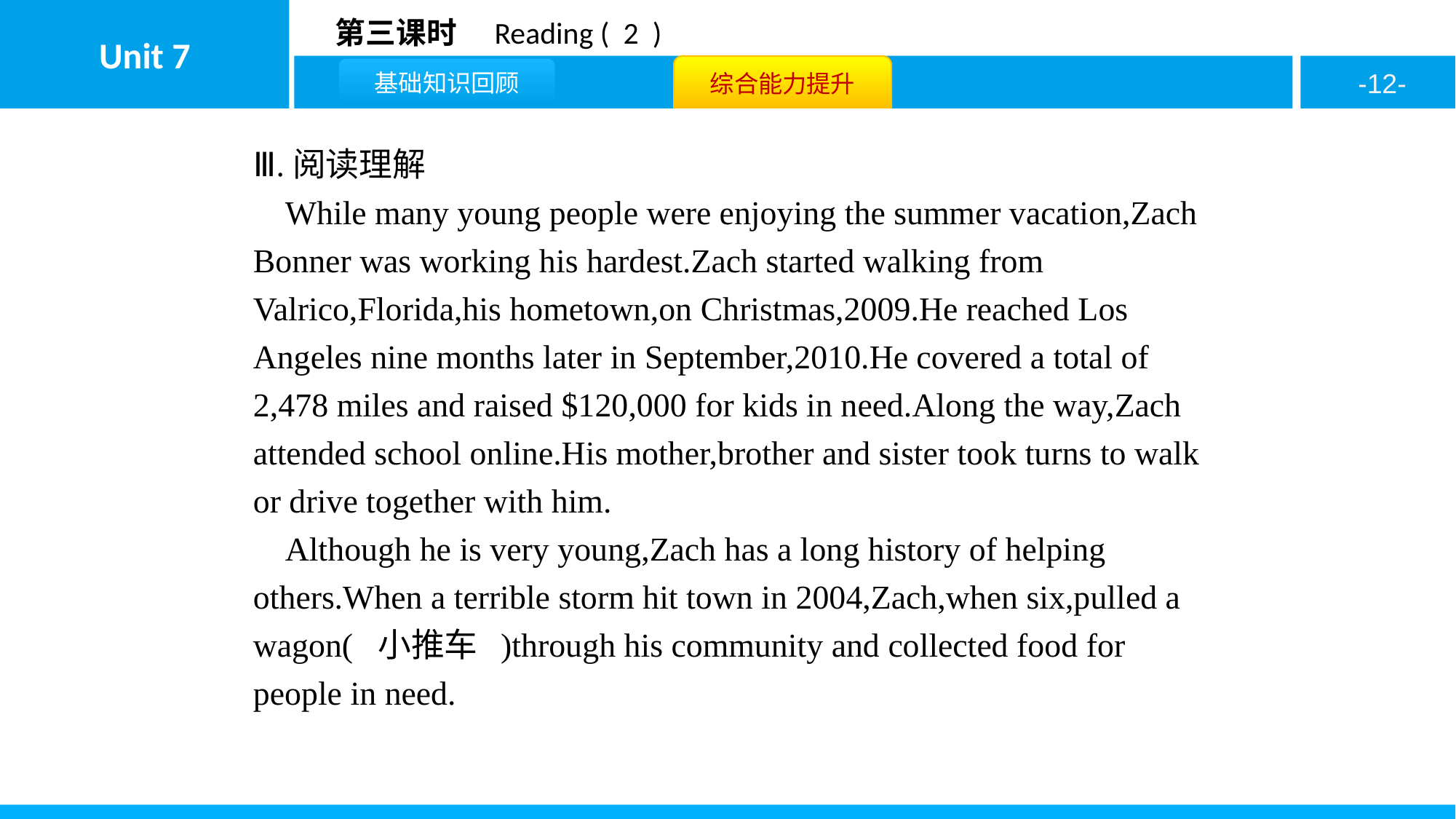

Ⅲ.阅读理解
While many young people were enjoying the summer vacation,Zach Bonner was working his hardest.Zach started walking from Valrico,Florida,his hometown,on Christmas,2009.He reached Los Angeles nine months later in September,2010.He covered a total of 2,478 miles and raised $120,000 for kids in need.Along the way,Zach attended school online.His mother,brother and sister took turns to walk or drive together with him.
Although he is very young,Zach has a long history of helping others.When a terrible storm hit town in 2004,Zach,when six,pulled a wagon(  小推车  )through his community and collected food for people in need.